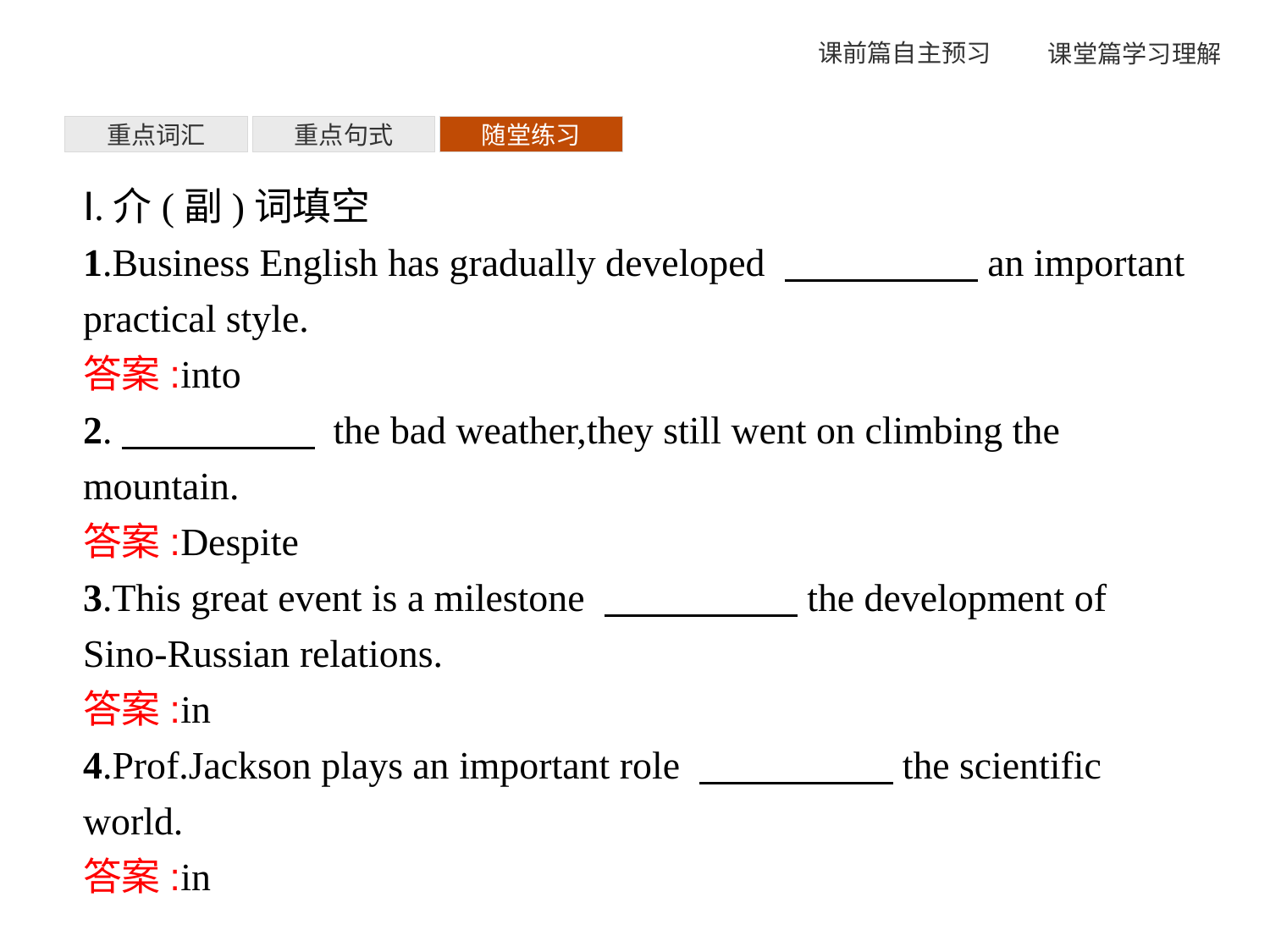

重点词汇
重点句式
随堂练习
Ⅰ.介(副)词填空
1.Business English has gradually developed 　　　　　an important practical style.
答案:into
2.　　　　　 the bad weather,they still went on climbing the mountain.
答案:Despite
3.This great event is a milestone 　　　　　the development of Sino-Russian relations.
答案:in
4.Prof.Jackson plays an important role 　　　　　the scientific world.
答案:in